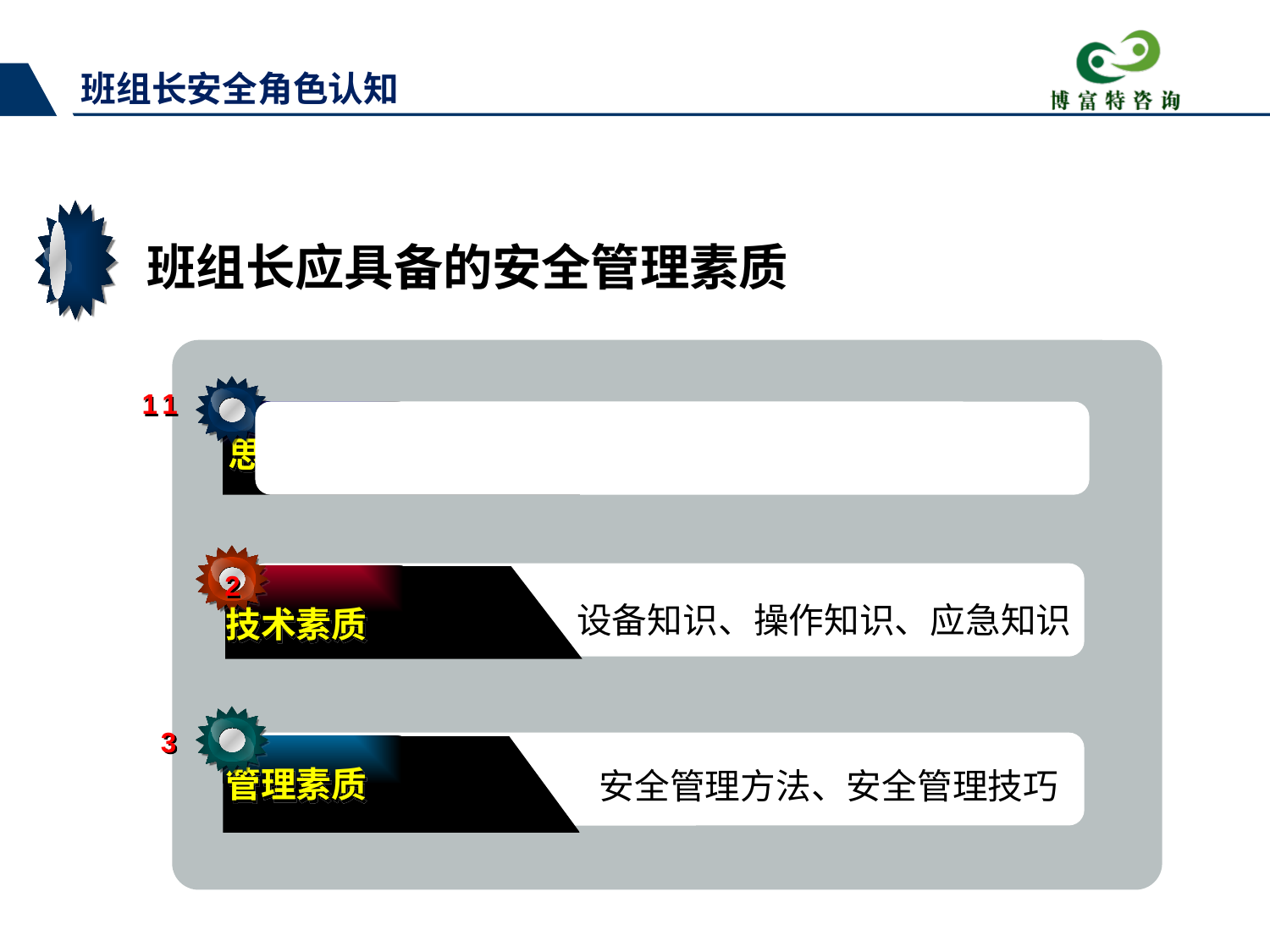

班组长安全角色认知

班组长应具备的安全管理素质

                技术素质

1
1

思想素质
安全第一、预防为主、以人为本

2
技术素质
设备知识、操作知识、应急知识

3

管理素质
安全管理方法、安全管理技巧